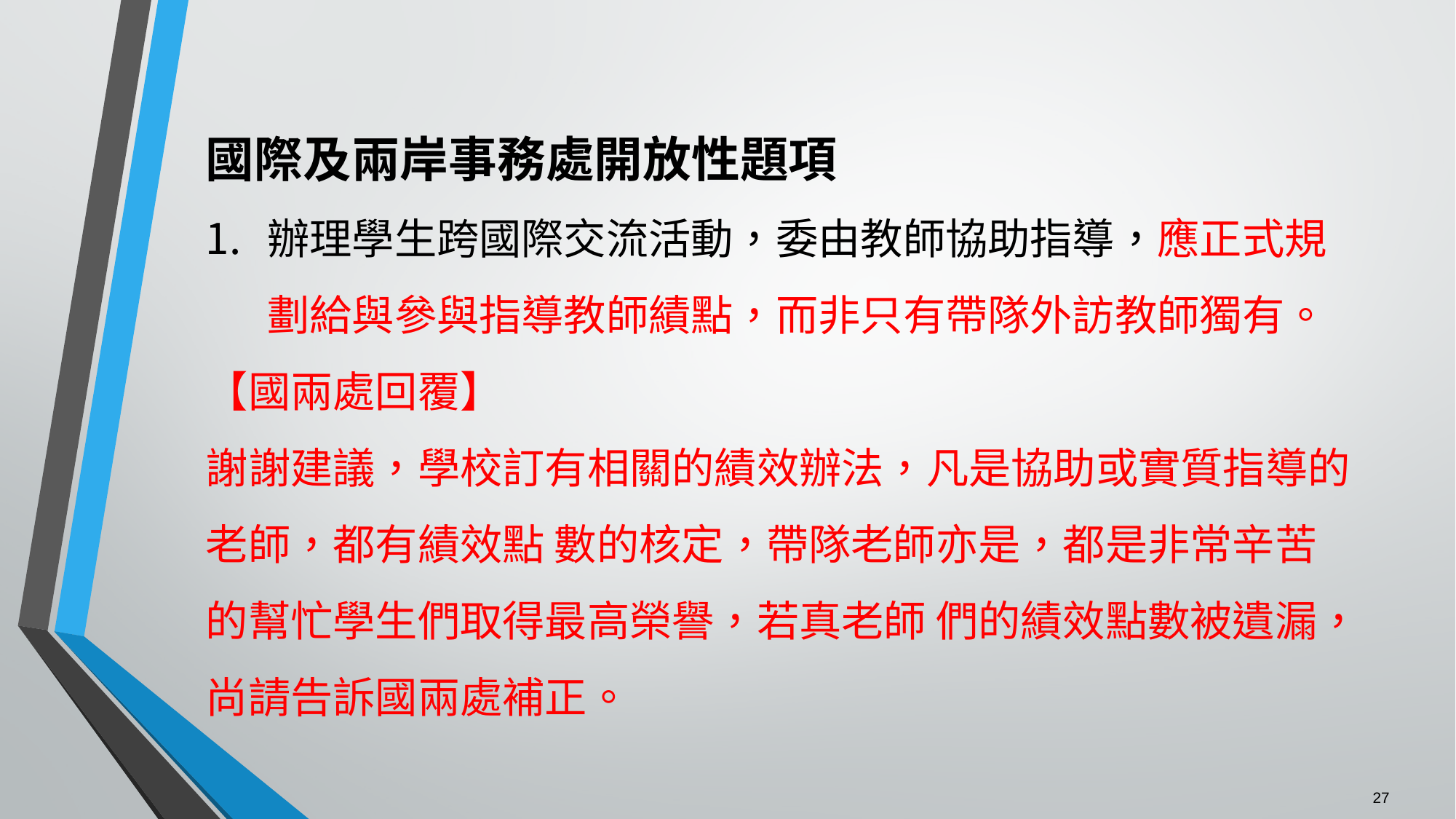

國際及兩岸事務處開放性題項
辦理學生跨國際交流活動，委由教師協助指導，應正式規劃給與參與指導教師績點，而非只有帶隊外訪教師獨有。
【國兩處回覆】
謝謝建議，學校訂有相關的績效辦法，凡是協助或實質指導的老師，都有績效點 數的核定，帶隊老師亦是，都是非常辛苦的幫忙學生們取得最高榮譽，若真老師 們的績效點數被遺漏，尚請告訴國兩處補正。
27